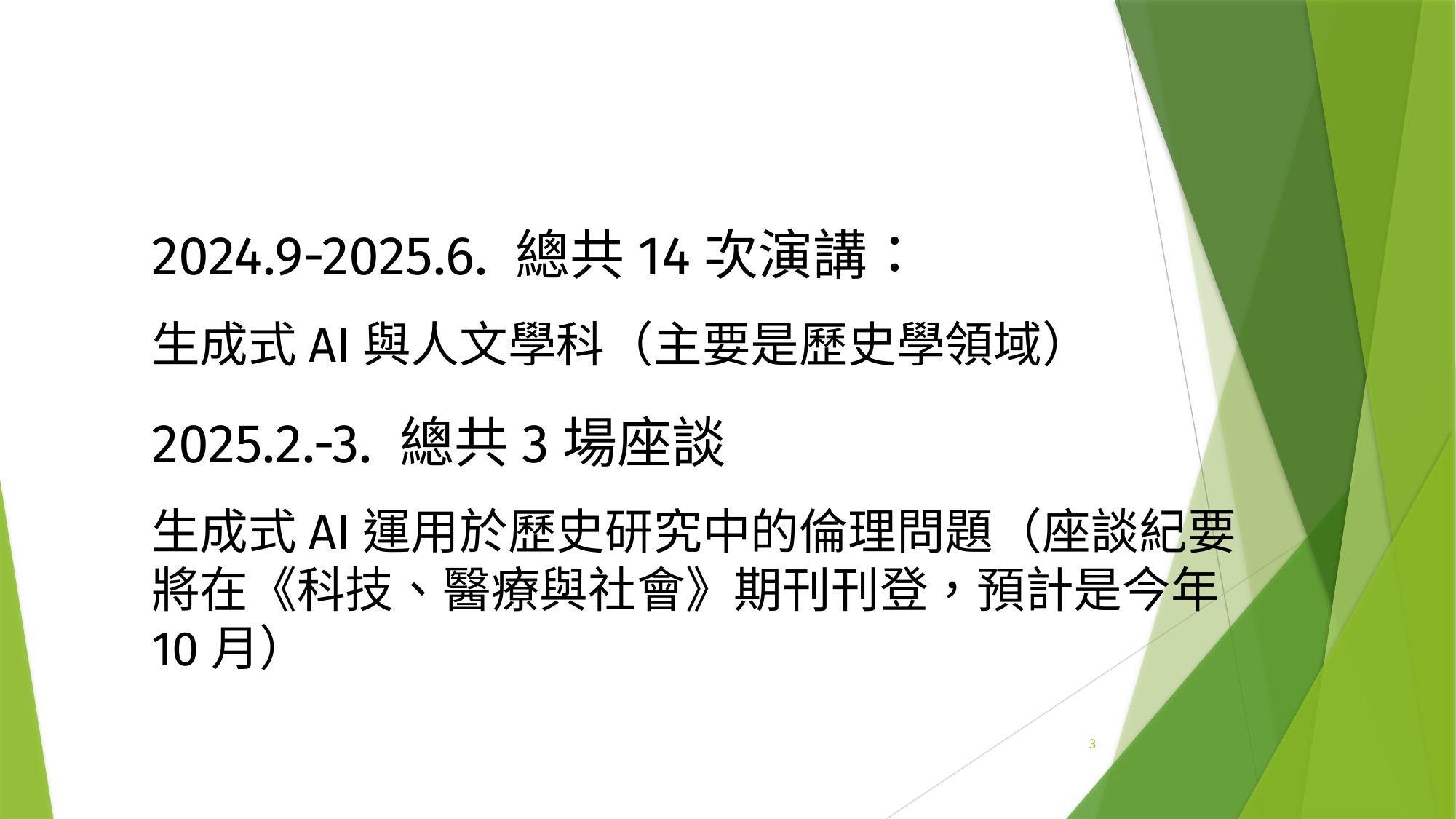

2024.9-2025.6. 總共14次演講：
生成式AI與人文學科（主要是歷史學領域）
2025.2.-3. 總共3場座談
生成式AI運用於歷史研究中的倫理問題（座談紀要將在《科技、醫療與社會》期刊刊登，預計是今年10月）
3